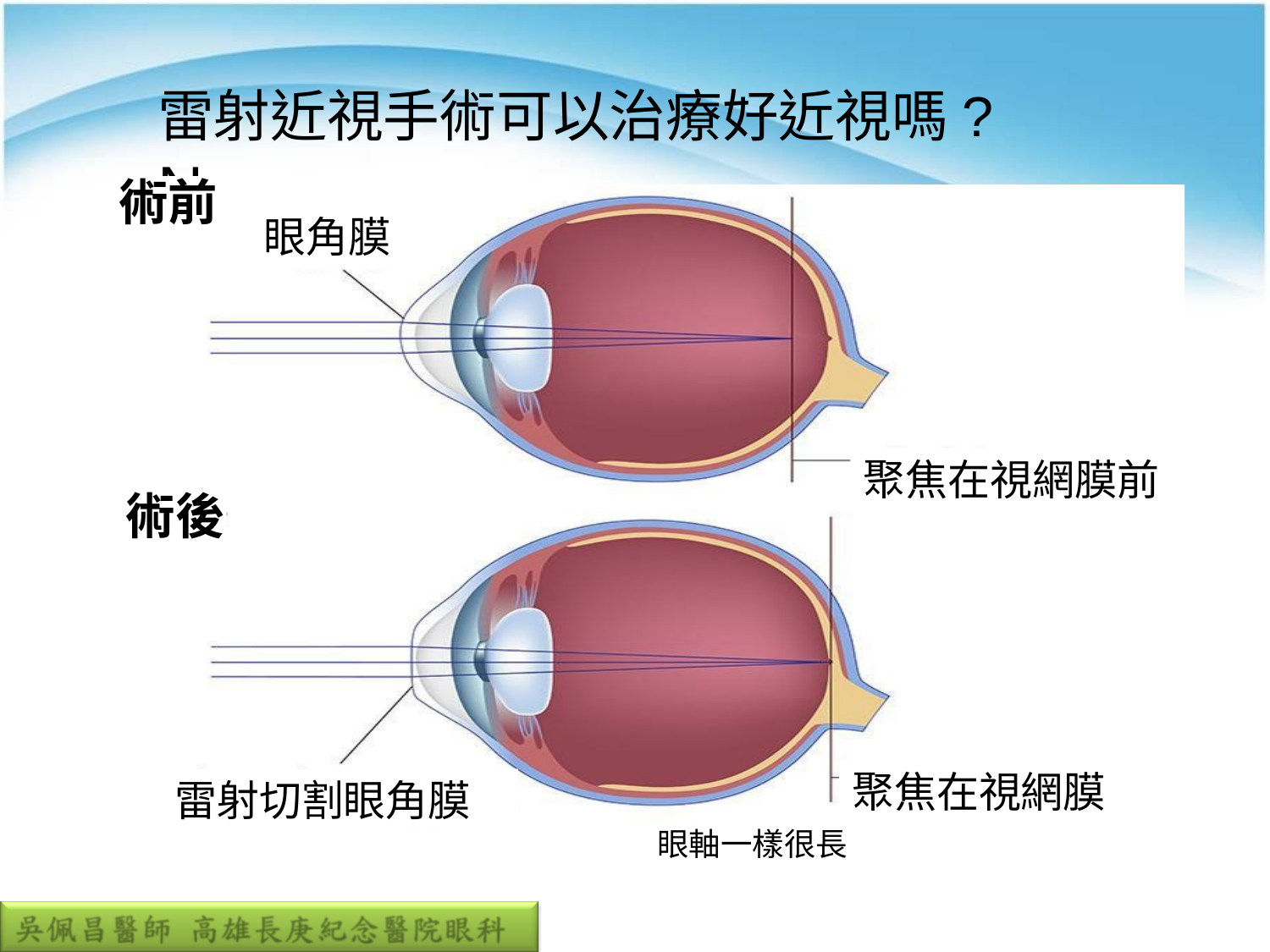

# 雷射近視手術可以治療好近視嗎? No

術前

眼角膜
聚焦在視網膜前
術後

聚焦在視網膜
雷射切割眼角膜
眼軸一樣很長